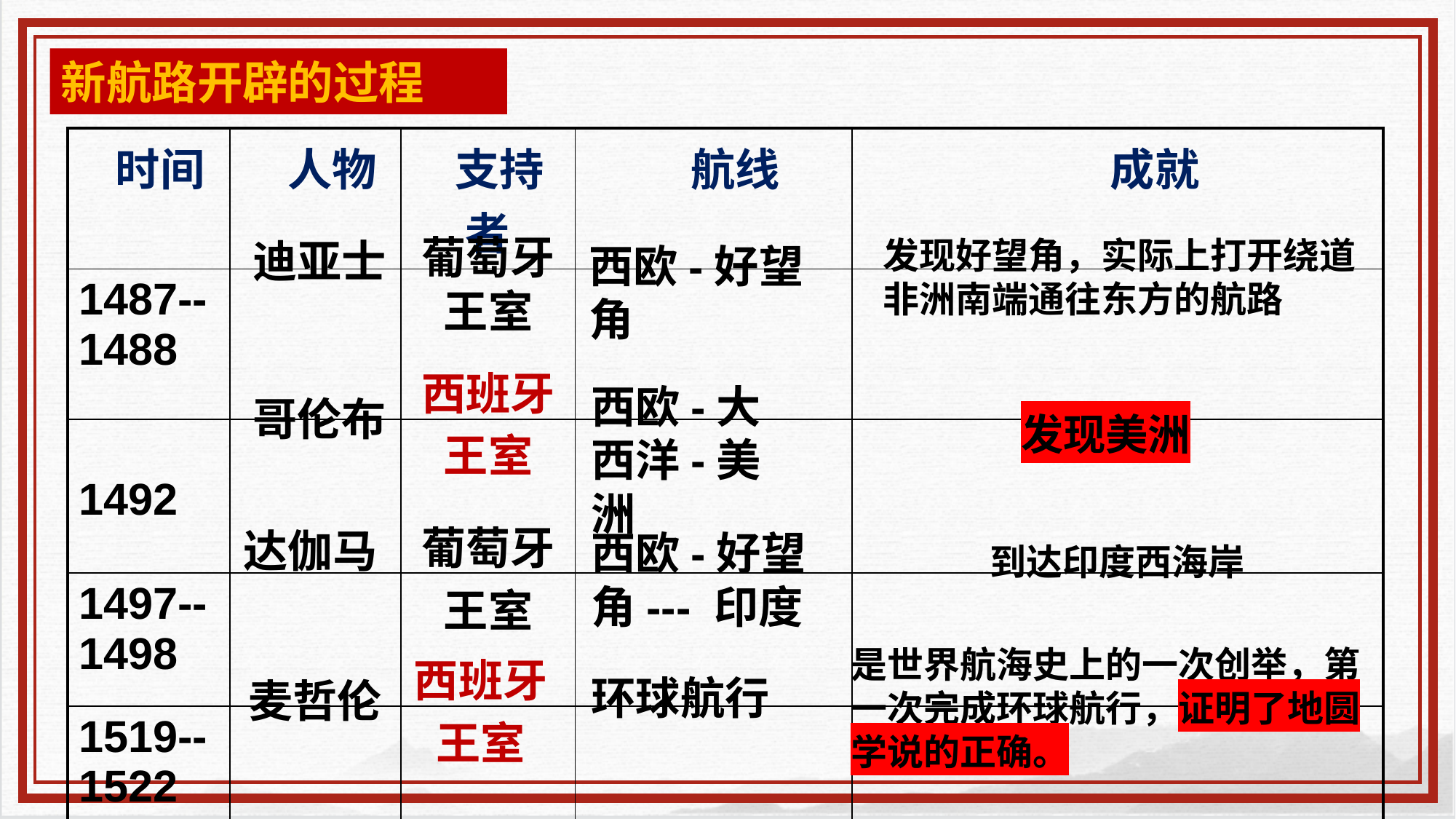

新航路开辟的过程
| 时间 | 人物 | 支持者 | 航线 | 成就 |
| --- | --- | --- | --- | --- |
| 1487--1488 |  |  |  |  |
| 1492 |  |  |  |  |
| 1497--1498 |  |  |  |  |
| 1519--1522 |  |  |  |  |
葡萄牙
王室
迪亚士
发现好望角，实际上打开绕道非洲南端通往东方的航路
西欧-好望角
西班牙
王室
西欧-大西洋-美洲
哥伦布
发现美洲
葡萄牙
王室
达伽马
西欧-好望角--- 印度

到达印度西海岸
是世界航海史上的一次创举，第一次完成环球航行，证明了地圆学说的正确。
西班牙
王室
环球航行
麦哲伦